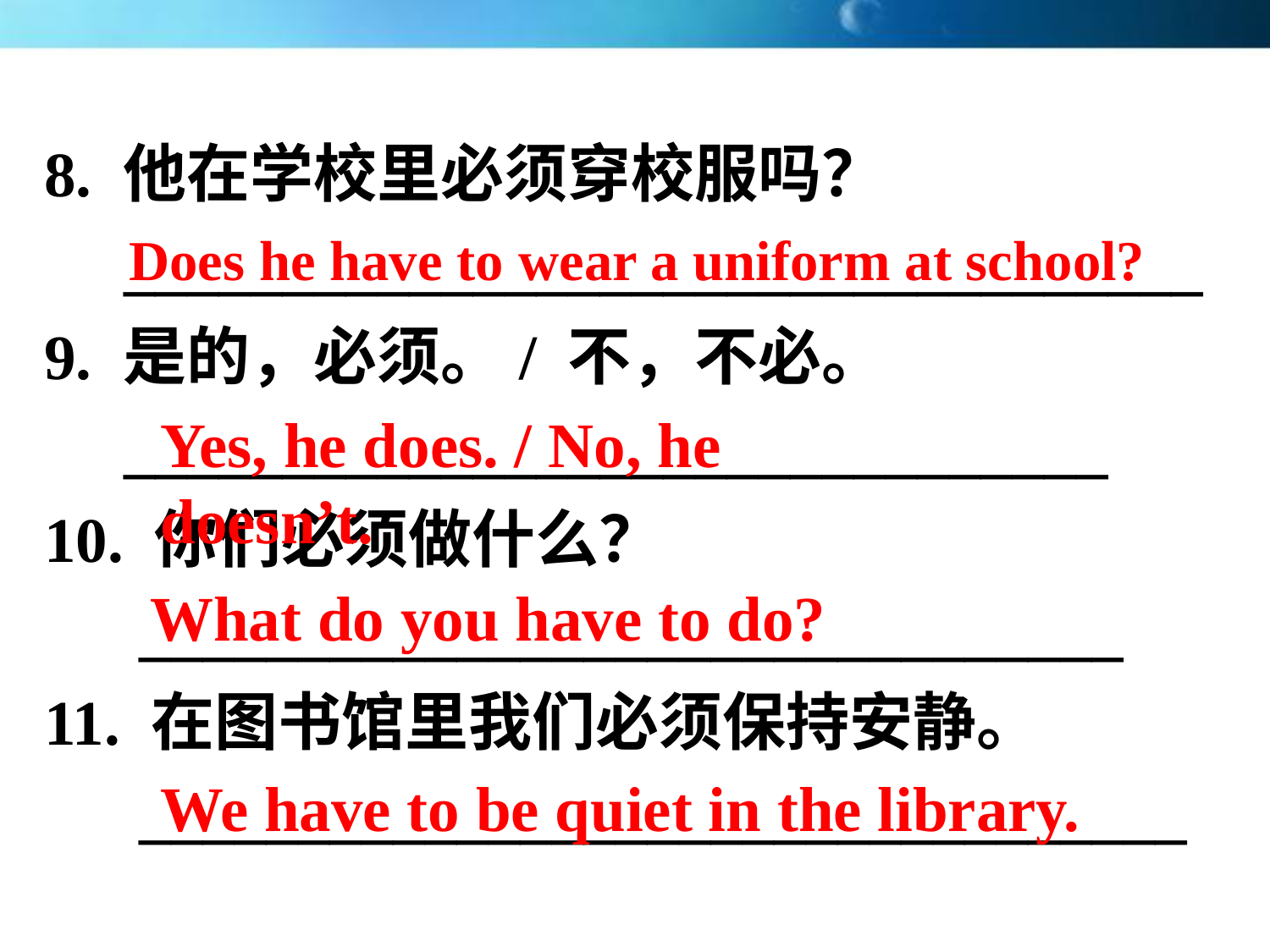

8. 他在学校里必须穿校服吗？
     __________________________________
9. 是的，必须。/ 不，不必。
     _______________________________
10. 你们必须做什么？
      _______________________________
11. 在图书馆里我们必须保持安静。
      _________________________________
Does he have to wear a uniform at school?
Yes, he does. / No, he doesn’t.
What do you have to do?
We have to be quiet in the library.